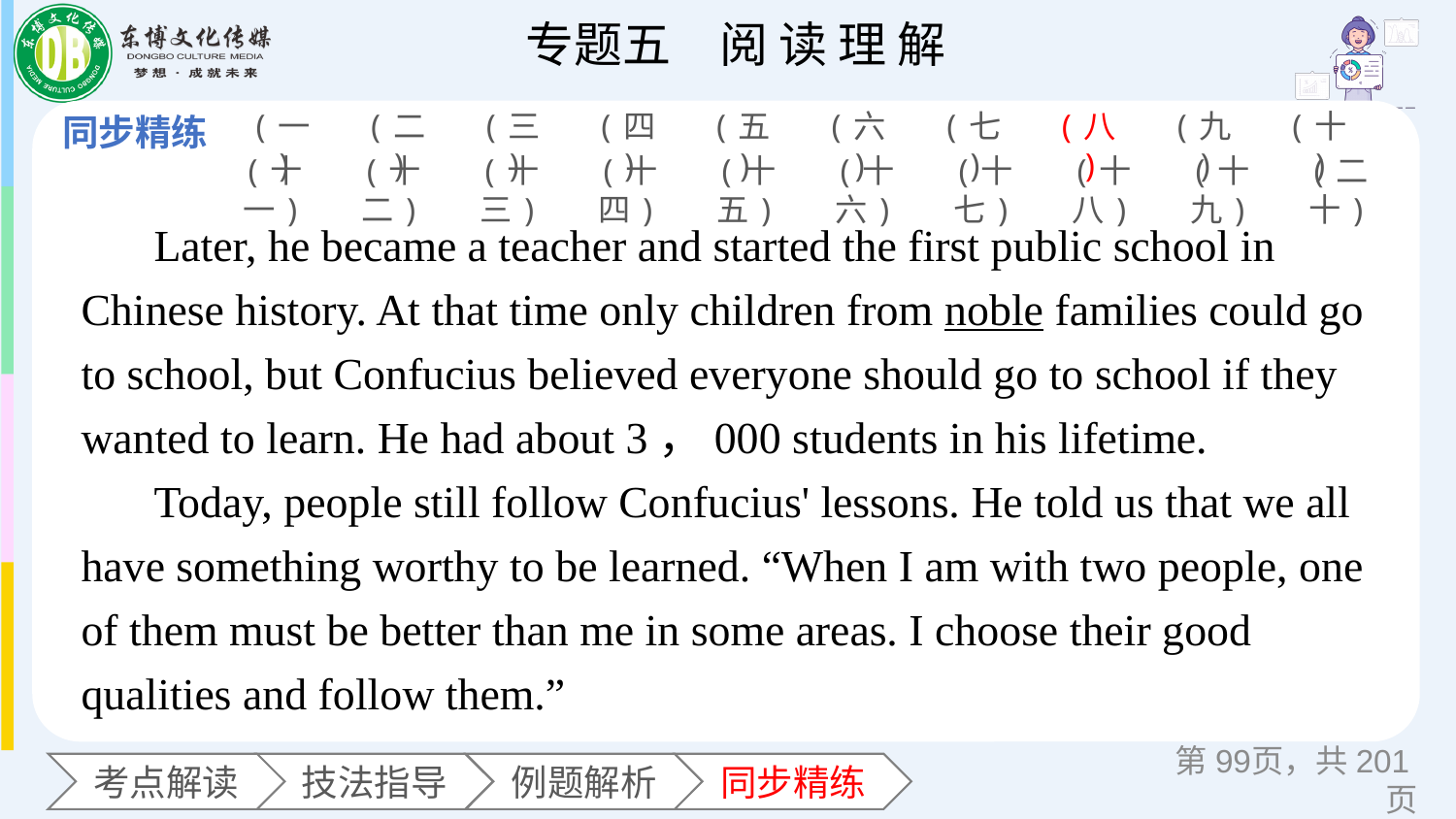

(一)
(二)
(三)
(四)
(五)
(六)
(七)
(八)
(九)
(十)
(十一)
(十二)
(十三)
(十四)
(十五)
(十六)
(十七)
(十八)
(十九)
(二十)
Later, he became a teacher and started the first public school in Chinese history. At that time only children from noble families could go to school, but Confucius believed everyone should go to school if they wanted to learn. He had about 3，000 students in his lifetime.
Today, people still follow Confucius' lessons. He told us that we all have something worthy to be learned. “When I am with two people, one of them must be better than me in some areas. I choose their good qualities and follow them.”
第99页，共201页